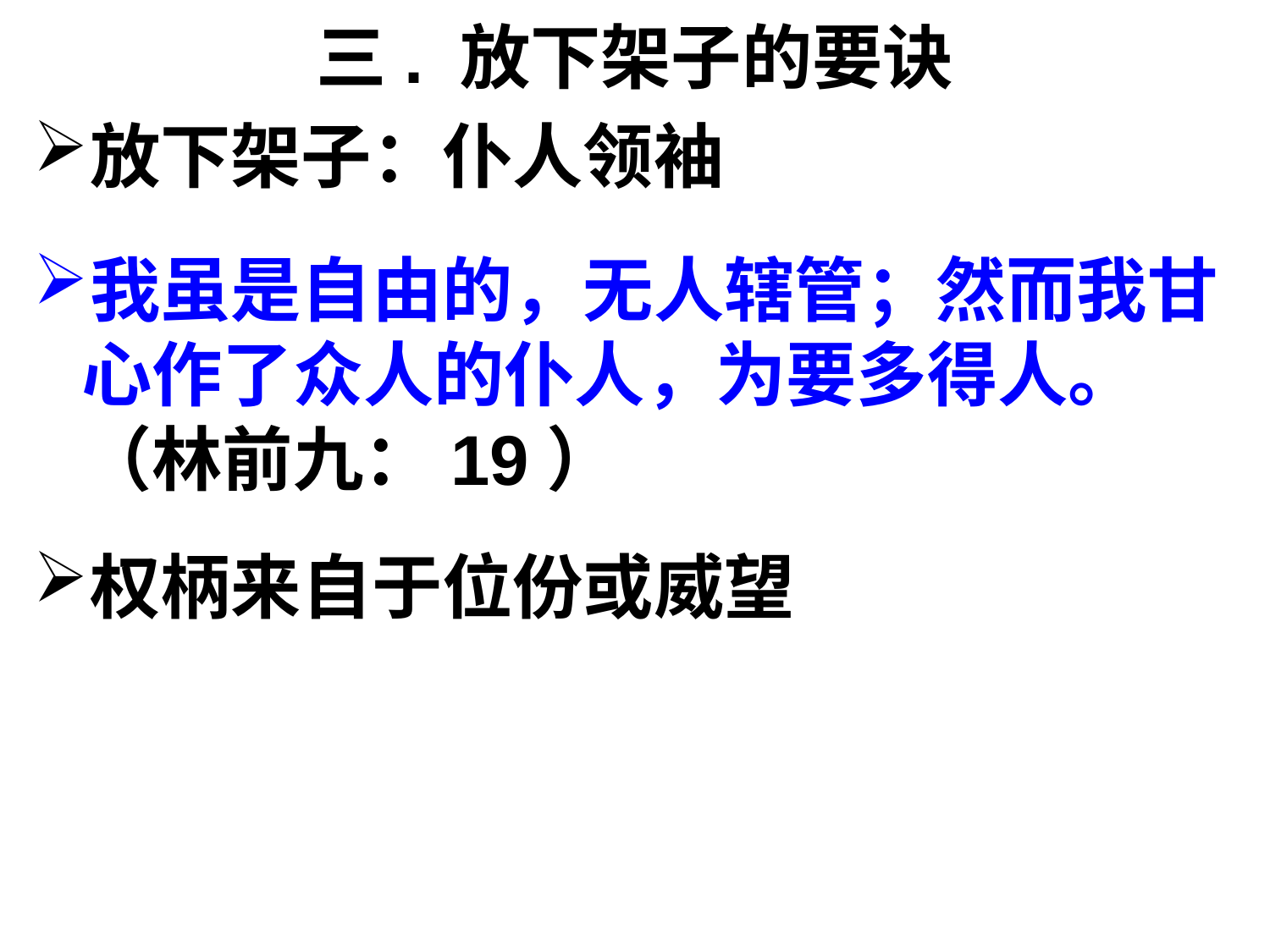

# 三. 放下架子的要诀
放下架子：仆人领袖

我虽是自由的，无人辖管；然而我甘心作了众人的仆人，为要多得人。（林前九：19）

权柄来自于位份或威望